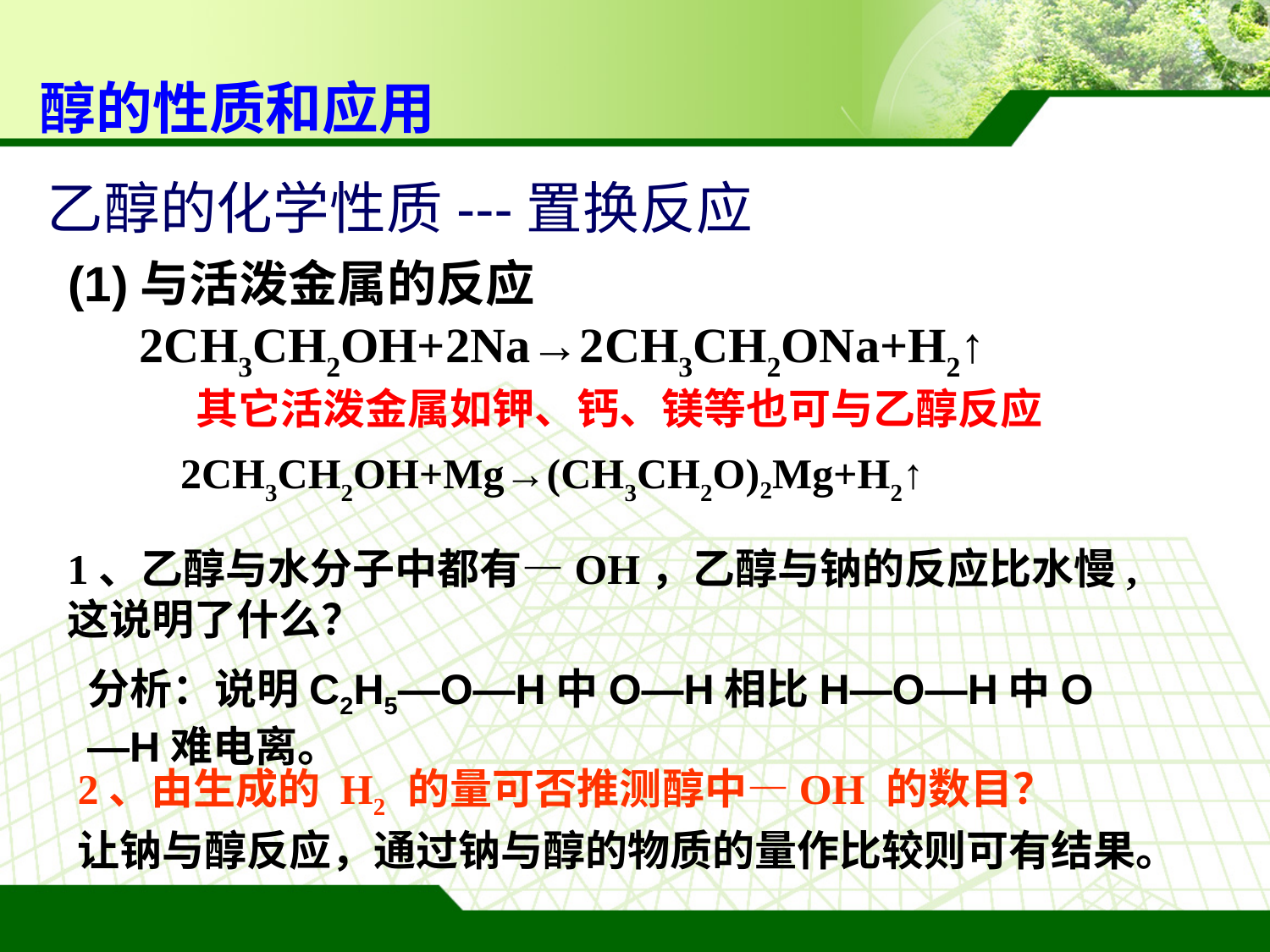

# 醇的性质和应用
乙醇的化学性质---置换反应
(1)与活泼金属的反应
2CH3CH2OH+2Na→2CH3CH2ONa+H2↑
   其它活泼金属如钾、钙、镁等也可与乙醇反应
2CH3CH2OH+Mg→(CH3CH2O)2Mg+H2↑
1、乙醇与水分子中都有—OH，乙醇与钠的反应比水慢,这说明了什么？
分析：说明C2H5—O—H中O—H相比H—O—H中O—H难电离。
2、由生成的 H2  的量可否推测醇中—OH 的数目？
让钠与醇反应，通过钠与醇的物质的量作比较则可有结果。